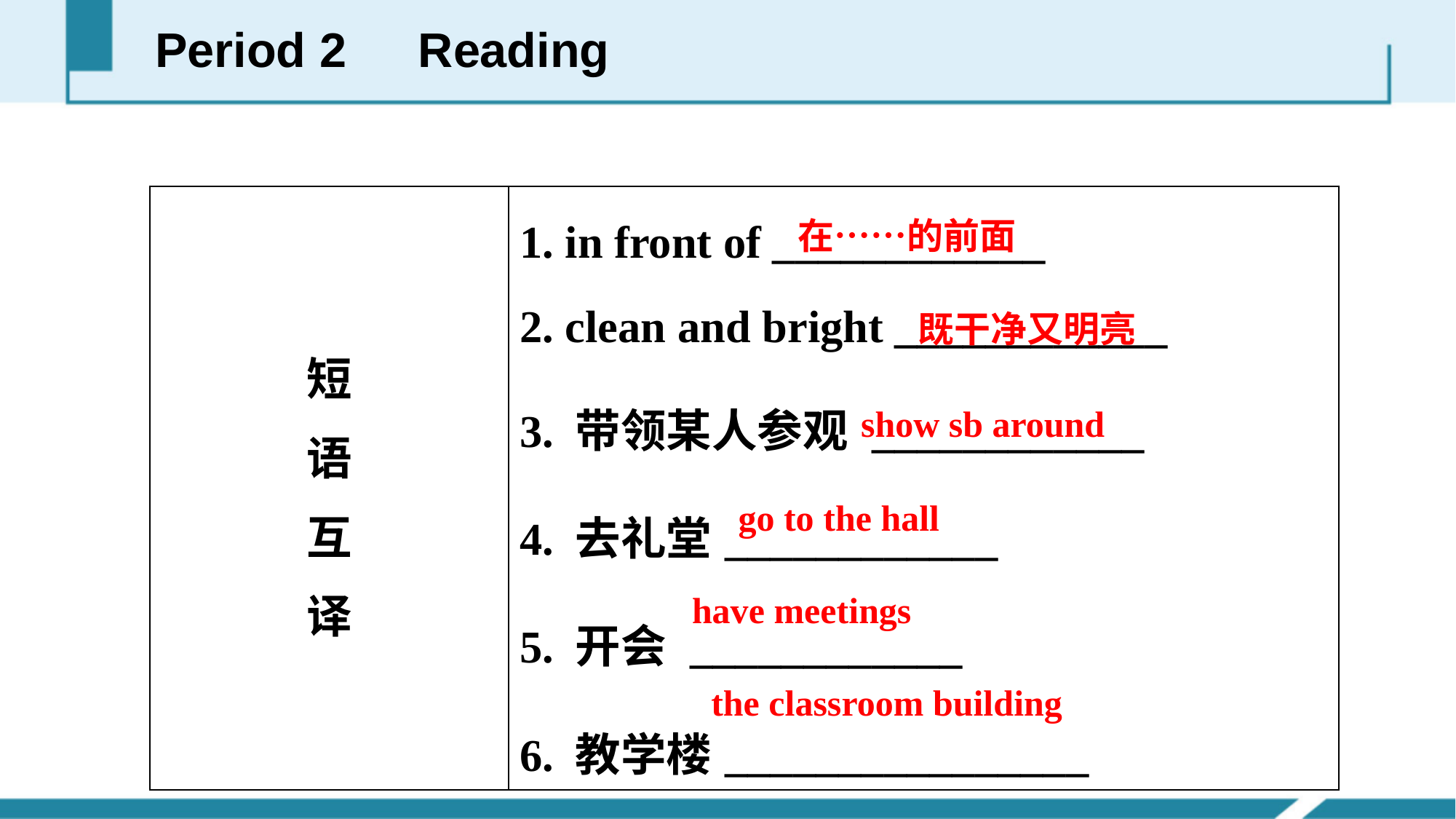

Period 2　Reading
| 短 语 互 译 | 1. in front of \_\_\_\_\_\_\_\_\_\_\_\_ 2. clean and bright \_\_\_\_\_\_\_\_\_\_\_\_ 3. 带领某人参观 \_\_\_\_\_\_\_\_\_\_\_\_ 4. 去礼堂\_\_\_\_\_\_\_\_\_\_\_\_ 5. 开会 \_\_\_\_\_\_\_\_\_\_\_\_ 6. 教学楼\_\_\_\_\_\_\_\_\_\_\_\_\_\_\_\_ |
| --- | --- |
在……的前面
既干净又明亮

show sb around
go to the hall
have meetings
the classroom building